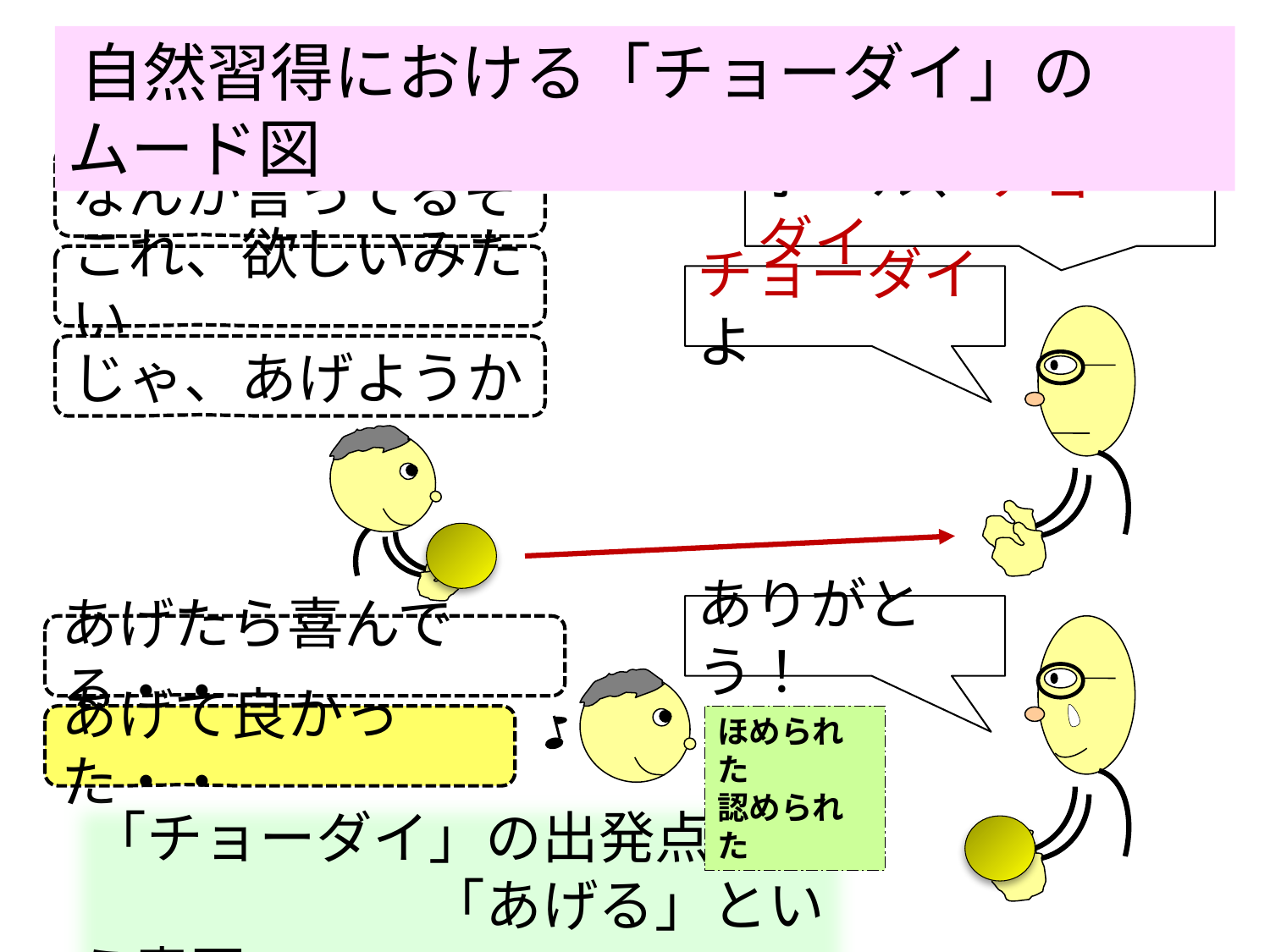

自然習得における「チョーダイ」のムード図
なんか言ってるぞ
ボール、チョーダイ
これ、欲しいみたい
チョーダイよ

じゃ、あげようか

ありがとう！
あげたら喜んでる・・

あげて良かった・・
ほめられた
認められた

「チョーダイ」の出発点は、
　　　　　　「あげる」という意図